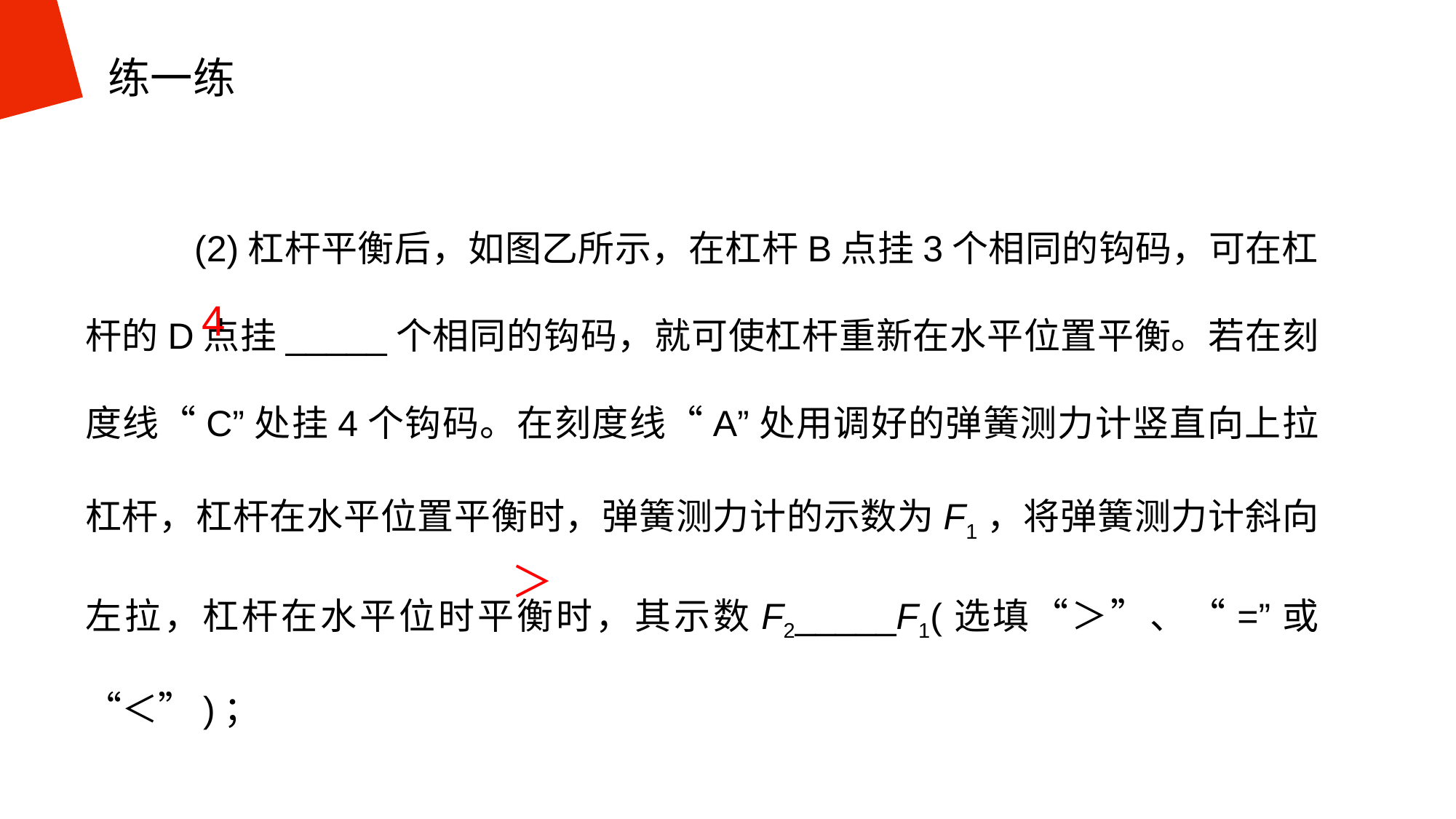

练一练
	(2)杠杆平衡后，如图乙所示，在杠杆B点挂3个相同的钩码，可在杠杆的D点挂_____个相同的钩码，就可使杠杆重新在水平位置平衡。若在刻度线“C”处挂4个钩码。在刻度线“A”处用调好的弹簧测力计竖直向上拉杠杆，杠杆在水平位置平衡时，弹簧测力计的示数为F1，将弹簧测力计斜向左拉，杠杆在水平位时平衡时，其示数F2_____F1(选填“＞”、“=”或“＜”)；

4
＞